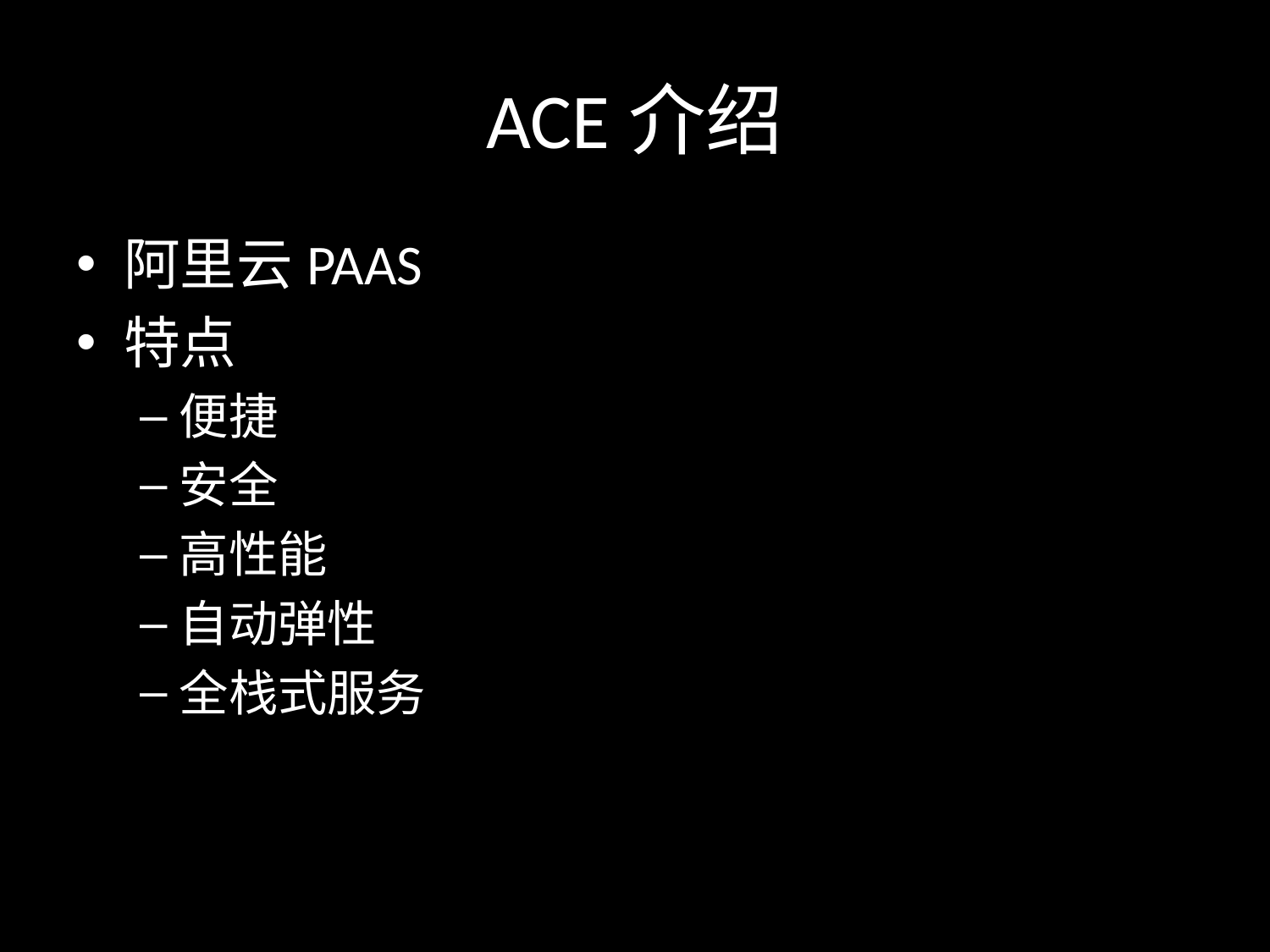

# ACE介绍
阿里云PAAS
特点
便捷
安全
高性能
自动弹性
全栈式服务